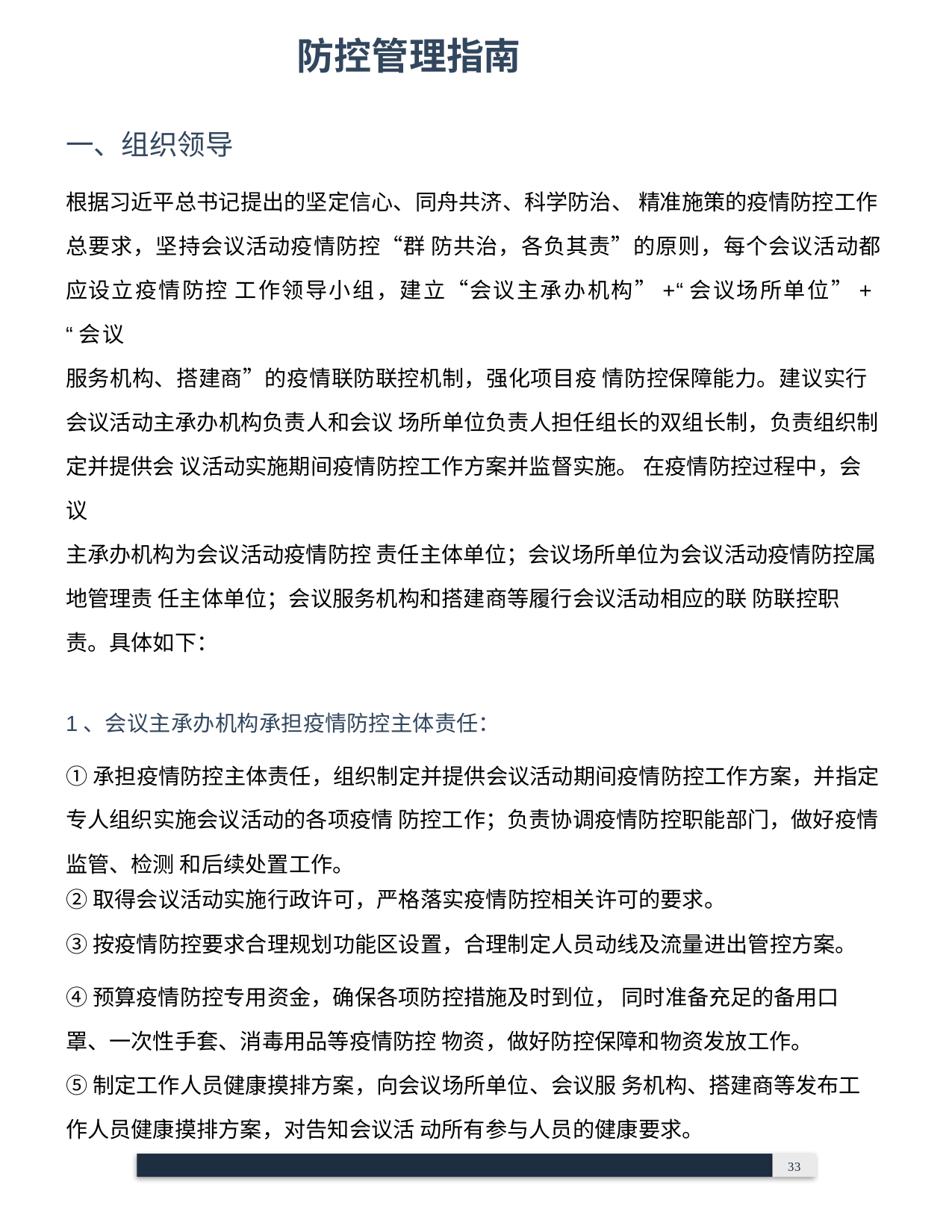

防控管理指南
一、组织领导

根据习近平总书记提出的坚定信心、同舟共济、科学防治、 精准施策的疫情防控工作总要求，坚持会议活动疫情防控“群 防共治，各负其责”的原则，每个会议活动都应设立疫情防控 工作领导小组，建立“会议主承办机构”+“会议场所单位”+ “会议
服务机构、搭建商”的疫情联防联控机制，强化项目疫 情防控保障能力。建议实行会议活动主承办机构负责人和会议 场所单位负责人担任组长的双组长制，负责组织制定并提供会 议活动实施期间疫情防控工作方案并监督实施。 在疫情防控过程中，会议
主承办机构为会议活动疫情防控 责任主体单位；会议场所单位为会议活动疫情防控属
地管理责 任主体单位；会议服务机构和搭建商等履行会议活动相应的联 防联控职责。具体如下：

1、会议主承办机构承担疫情防控主体责任：

①承担疫情防控主体责任，组织制定并提供会议活动期间疫情防控工作方案，并指定专人组织实施会议活动的各项疫情 防控工作；负责协调疫情防控职能部门，做好疫情监管、检测 和后续处置工作。

②取得会议活动实施行政许可，严格落实疫情防控相关许可的要求。

③按疫情防控要求合理规划功能区设置，合理制定人员动线及流量进出管控方案。

④预算疫情防控专用资金，确保各项防控措施及时到位， 同时准备充足的备用口罩、一次性手套、消毒用品等疫情防控 物资，做好防控保障和物资发放工作。
⑤制定工作人员健康摸排方案，向会议场所单位、会议服 务机构、搭建商等发布工作人员健康摸排方案，对告知会议活 动所有参与人员的健康要求。

   	33